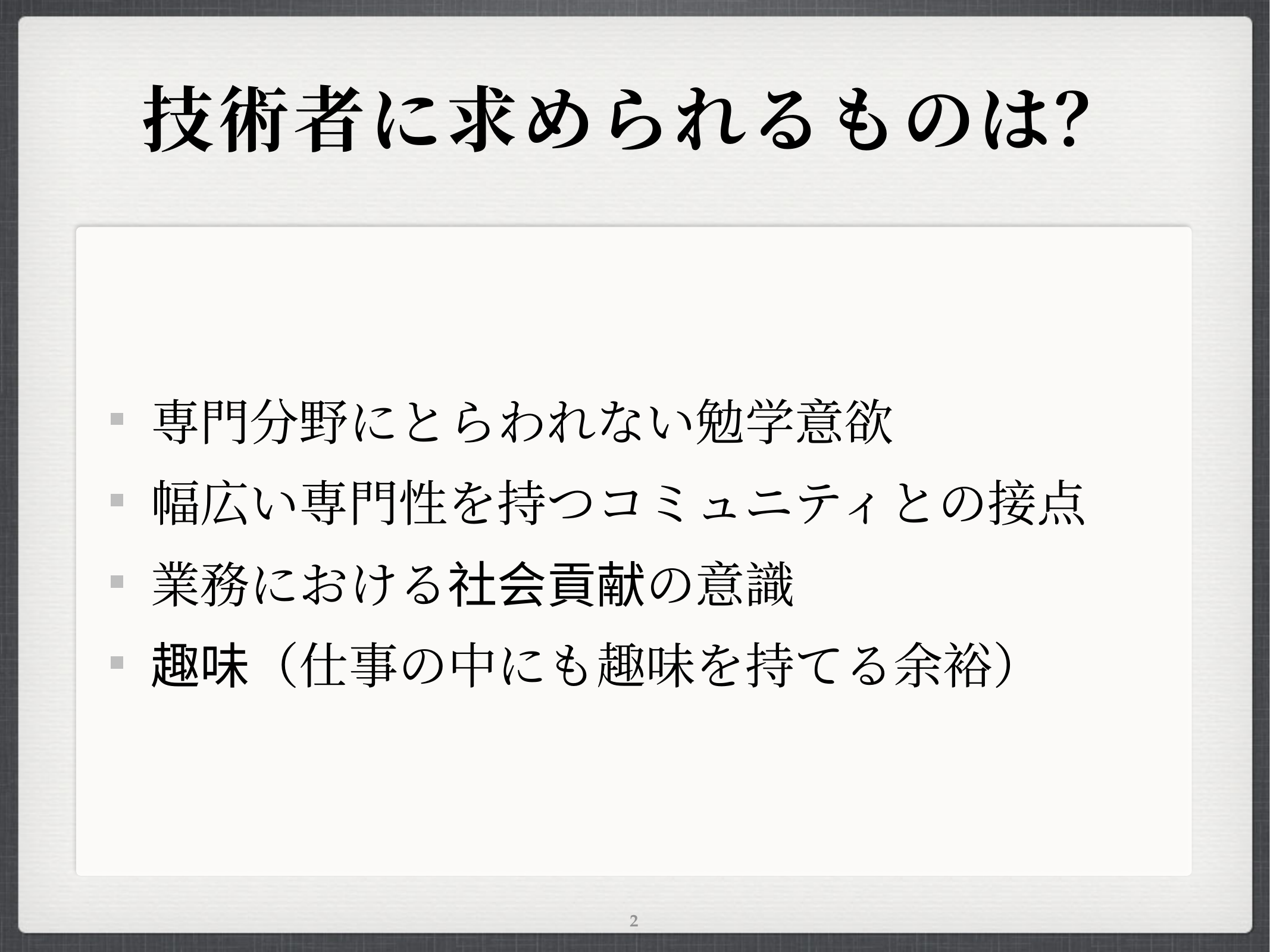

# 技術者に求められるものは？
専門分野にとらわれない勉学意欲
幅広い専門性を持つコミュニティとの接点
業務における社会貢献の意識
趣味（仕事の中にも趣味を持てる余裕）
2